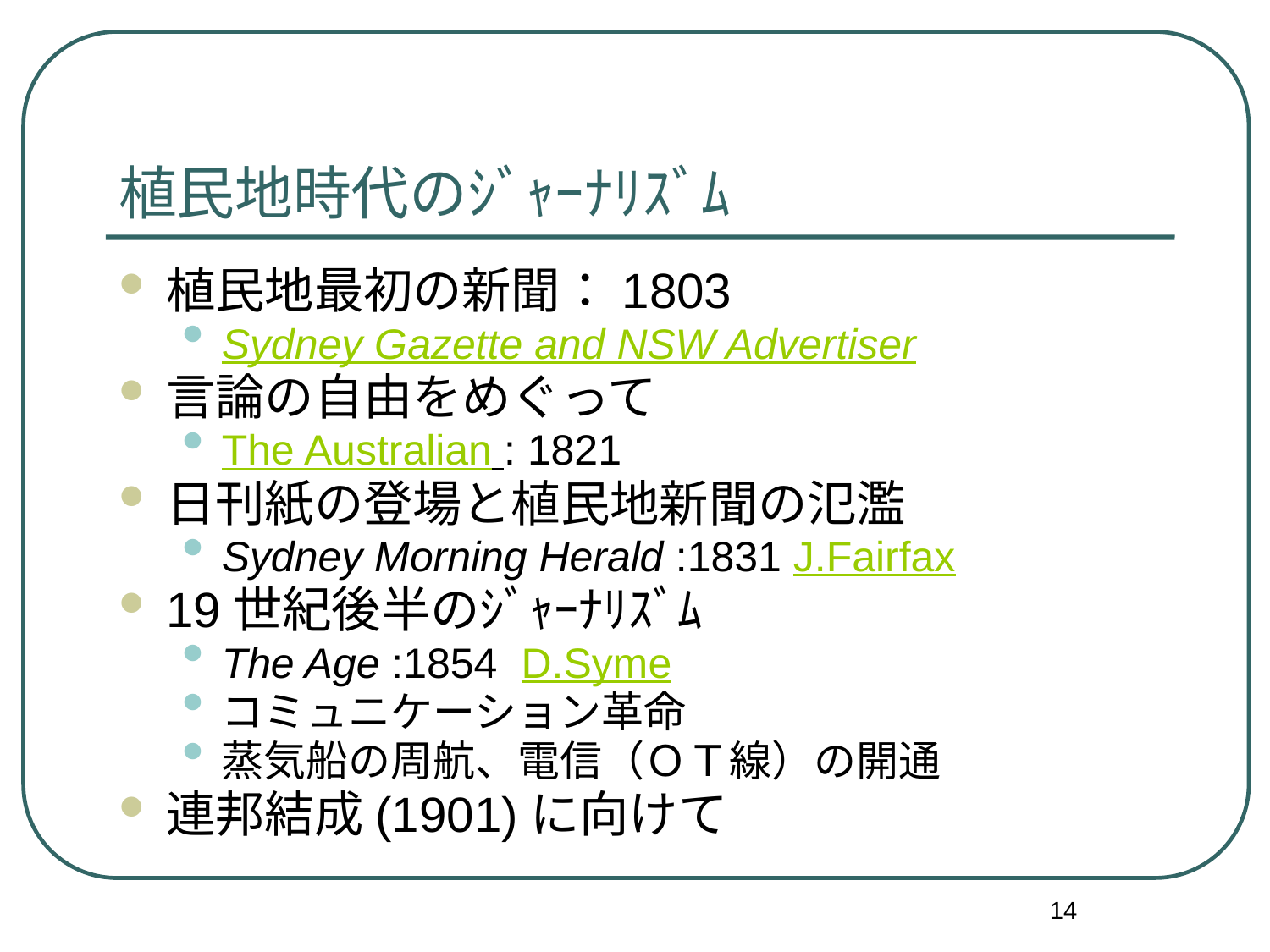

# 植民地時代のｼﾞｬｰﾅﾘｽﾞﾑ
植民地最初の新聞：1803
Sydney Gazette and NSW Advertiser
言論の自由をめぐって
The Australian : 1821
日刊紙の登場と植民地新聞の氾濫
Sydney Morning Herald :1831 J.Fairfax
19世紀後半のｼﾞｬｰﾅﾘｽﾞﾑ
The Age :1854  D.Syme
コミュニケーション革命
蒸気船の周航、電信（ＯＴ線）の開通
連邦結成(1901)に向けて
14